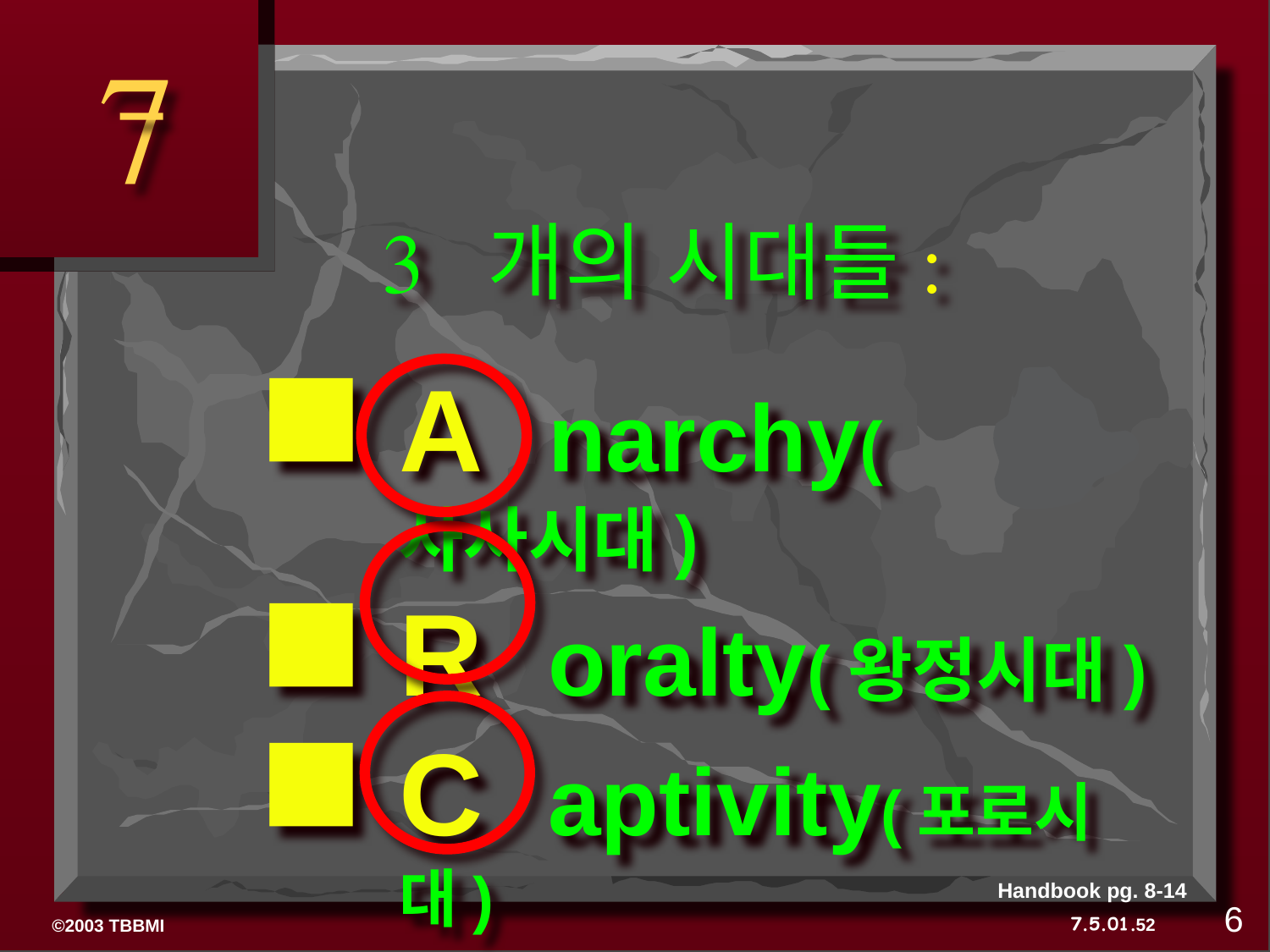

7

# 3  개의 시대들:
A  narchy(사사시대)
R  oralty(왕정시대)
C  aptivity(포로시대)

Handbook pg. 8-14
6

52